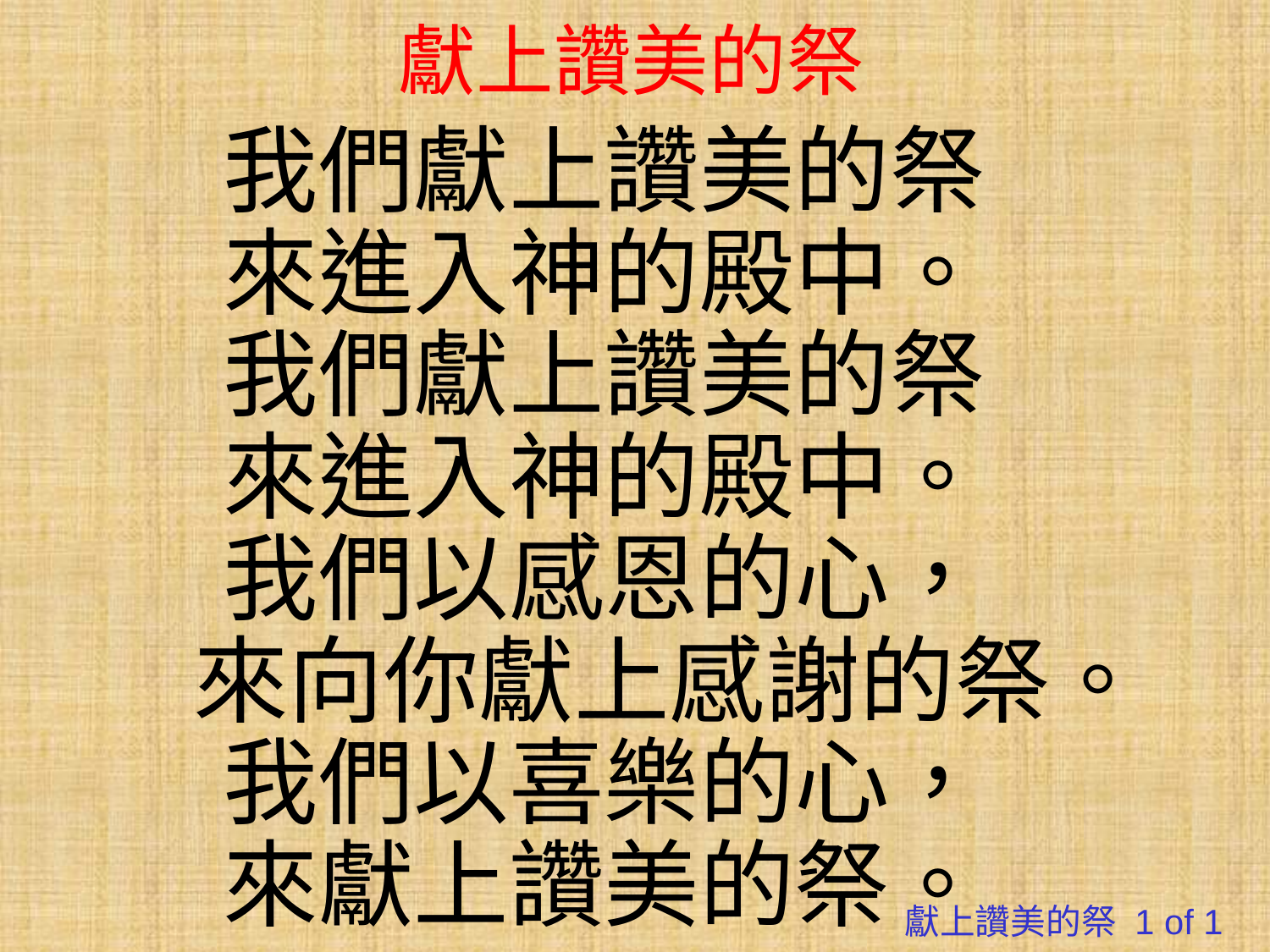

# 獻上讚美的祭
我們獻上讚美的祭
來進入神的殿中。
我們獻上讚美的祭
來進入神的殿中。
我們以感恩的心，
      來向你獻上感謝的祭。
我們以喜樂的心，
來獻上讚美的祭。

獻上讚美的祭 1 of 1